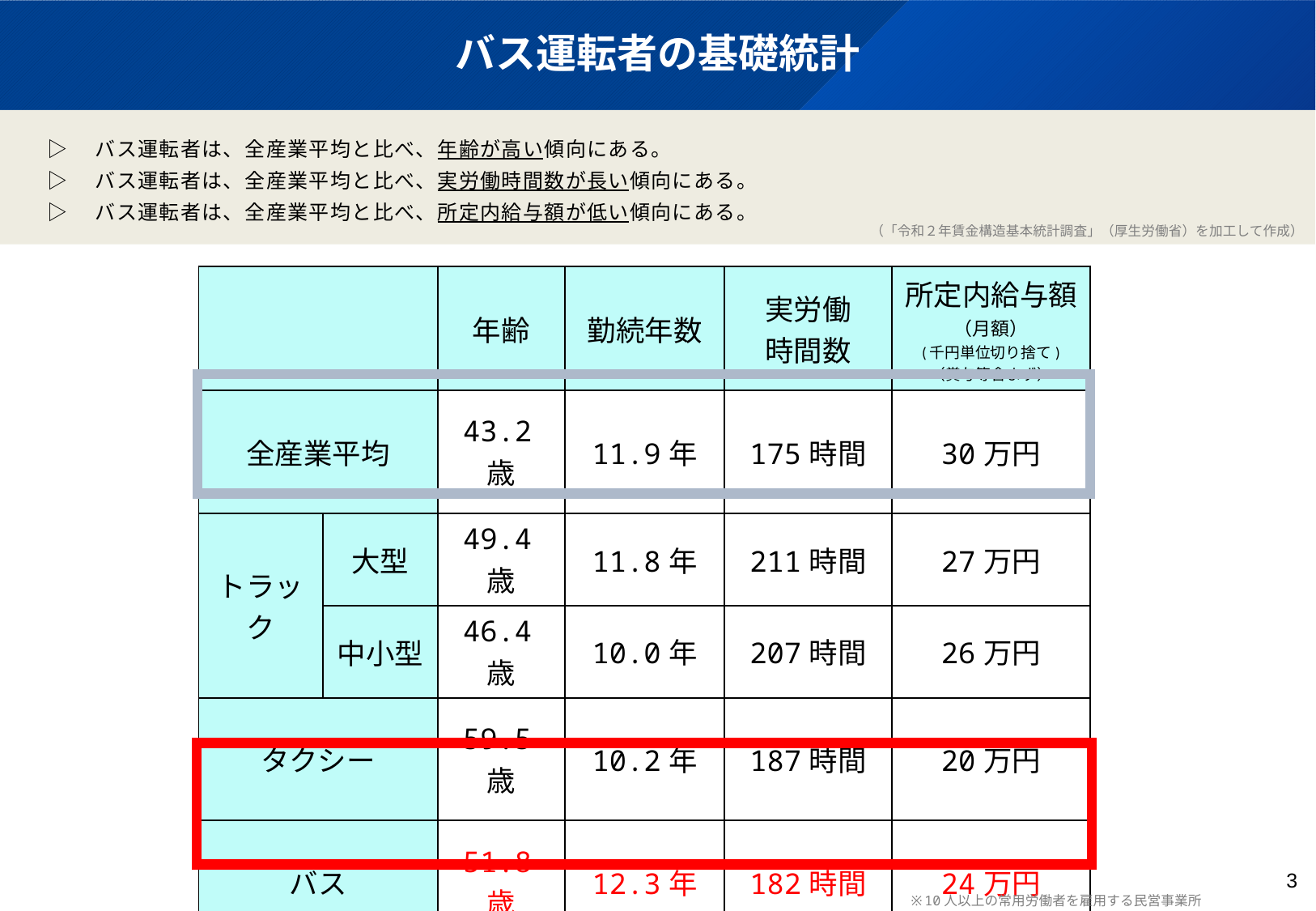

# バス運転者の基礎統計
▷　バス運転者は、全産業平均と比べ、年齢が高い傾向にある。
▷　バス運転者は、全産業平均と比べ、実労働時間数が長い傾向にある。
▷　バス運転者は、全産業平均と比べ、所定内給与額が低い傾向にある。
（「令和２年賃金構造基本統計調査」（厚生労働省）を加工して作成）
|  |  | 年齢 | 勤続年数 | 実労働 時間数 | 所定内給与額（月額） (千円単位切り捨て) （賞与等含まず） |
| --- | --- | --- | --- | --- | --- |
| 全産業平均 |  | 43.2歳 | 11.9年 | 175時間 | 30万円 |
| トラック | 大型 | 49.4歳 | 11.8年 | 211時間 | 27万円 |
|  | 中小型 | 46.4歳 | 10.0年 | 207時間 | 26万円 |
| タクシー |  | 59.5歳 | 10.2年 | 187時間 | 20万円 |
| バス |  | 51.8歳 | 12.3年 | 182時間 | 24万円 |

3
※10人以上の常用労働者を雇用する民営事業所